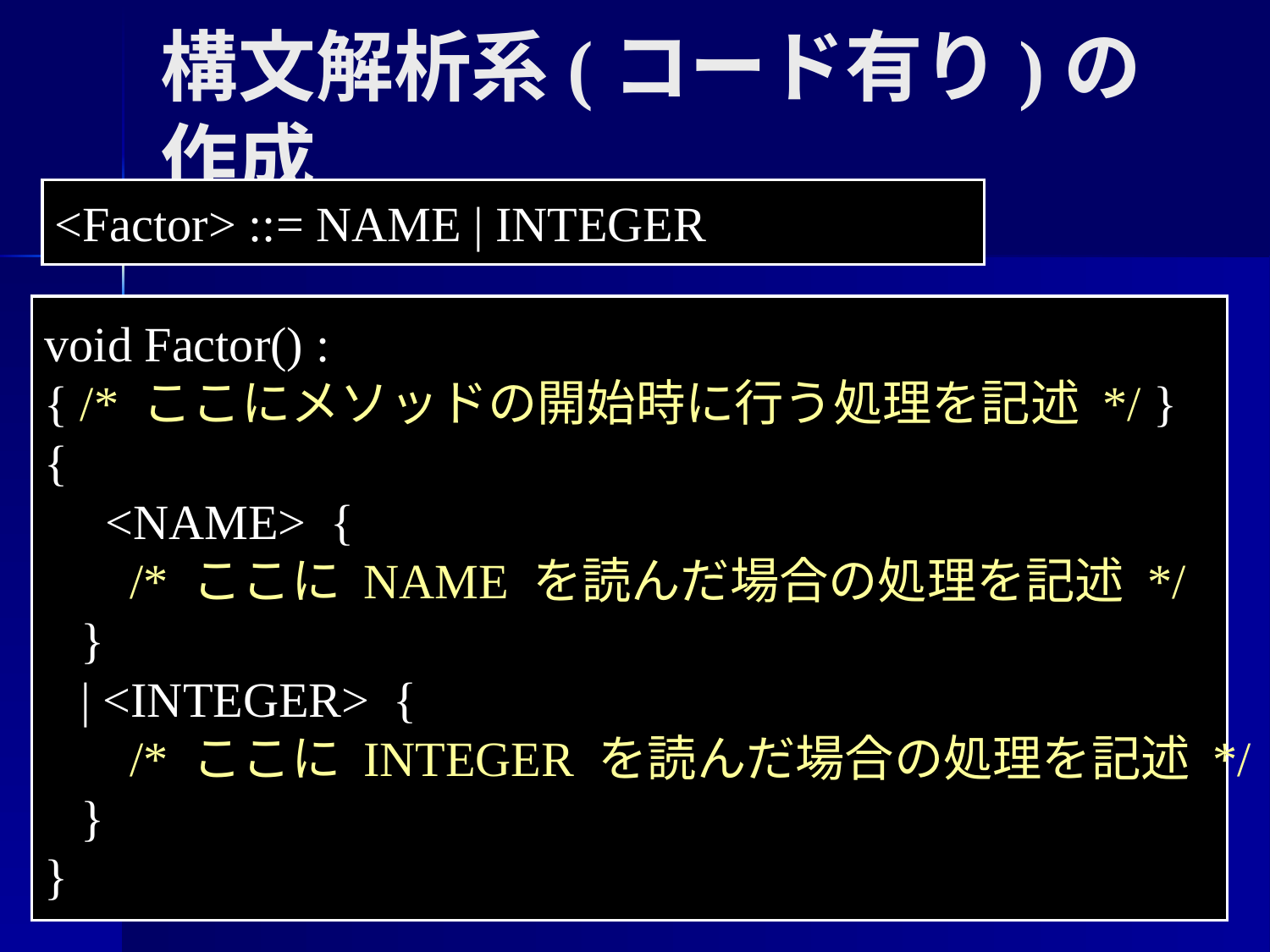

構文解析系(コード有り)の作成
<Factor> ::= NAME | INTEGER
void Factor() :
{ /* ここにメソッドの開始時に行う処理を記述 */ }
{
     <NAME>  {
       /* ここに NAME を読んだ場合の処理を記述 */
   }
   | <INTEGER>  {
       /* ここに INTEGER を読んだ場合の処理を記述 */
   }
}